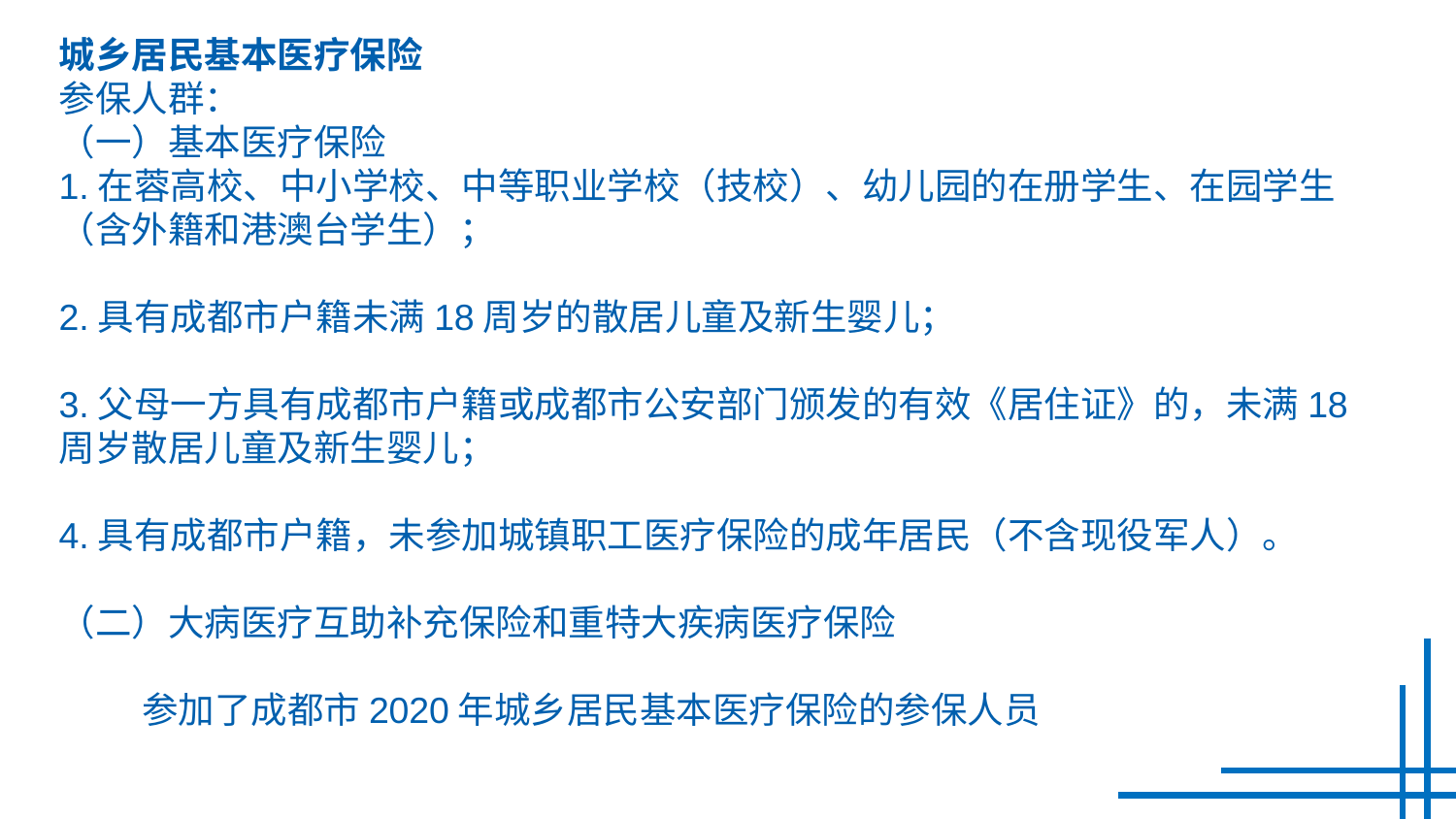

城乡居民基本医疗保险
参保人群：
（一）基本医疗保险
1.在蓉高校、中小学校、中等职业学校（技校）、幼儿园的在册学生、在园学生（含外籍和港澳台学生）；

2.具有成都市户籍未满18周岁的散居儿童及新生婴儿；

3.父母一方具有成都市户籍或成都市公安部门颁发的有效《居住证》的，未满18周岁散居儿童及新生婴儿；

4.具有成都市户籍，未参加城镇职工医疗保险的成年居民（不含现役军人）。

（二）大病医疗互助补充保险和重特大疾病医疗保险

         参加了成都市2020年城乡居民基本医疗保险的参保人员